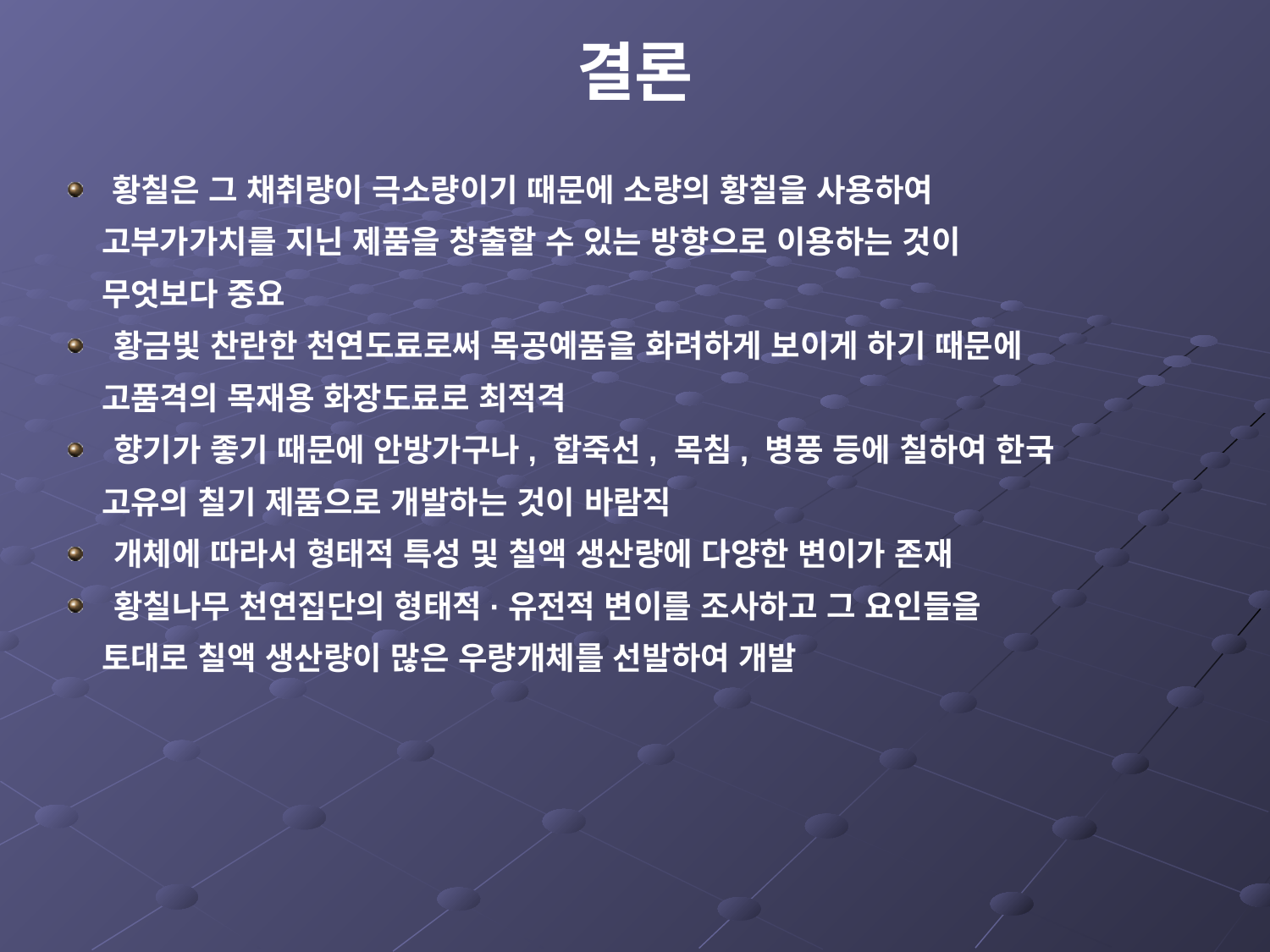

# 결론
 황칠은 그 채취량이 극소량이기 때문에 소량의 황칠을 사용하여
   고부가가치를 지닌 제품을 창출할 수 있는 방향으로 이용하는 것이
   무엇보다 중요
 황금빛 찬란한 천연도료로써 목공예품을 화려하게 보이게 하기 때문에
   고품격의 목재용 화장도료로 최적격
 향기가 좋기 때문에 안방가구나, 합죽선, 목침, 병풍 등에 칠하여 한국
   고유의 칠기 제품으로 개발하는 것이 바람직
 개체에 따라서 형태적 특성 및 칠액 생산량에 다양한 변이가 존재
 황칠나무 천연집단의 형태적·유전적 변이를 조사하고 그 요인들을
   토대로 칠액 생산량이 많은 우량개체를 선발하여 개발